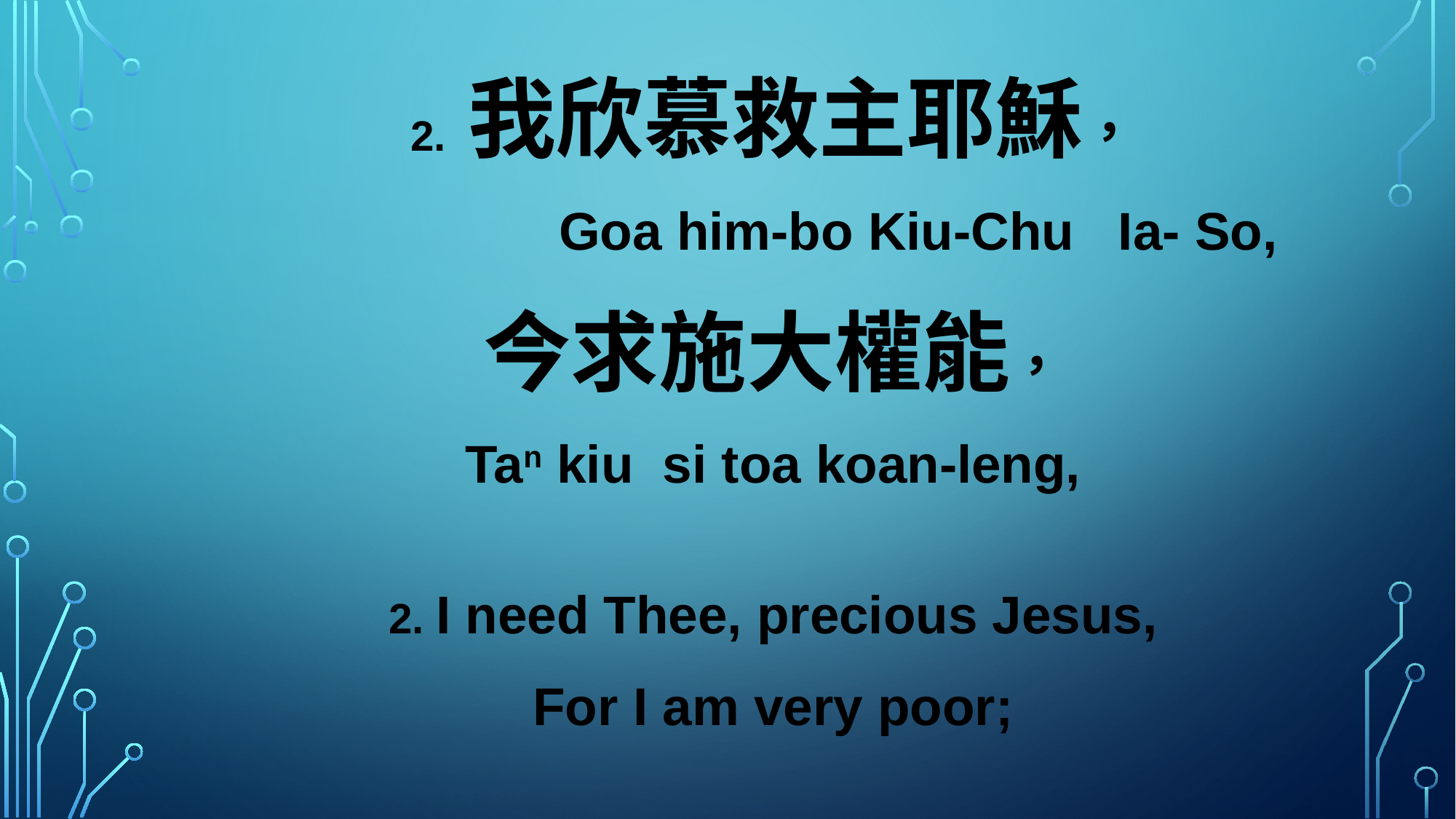

2. 我欣慕救主耶穌，
                               Goa him-bo Kiu-Chu   Ia- So,
今求施大權能，
Tan kiu  si toa koan-leng,

2. I need Thee, precious Jesus,
For I am very poor;